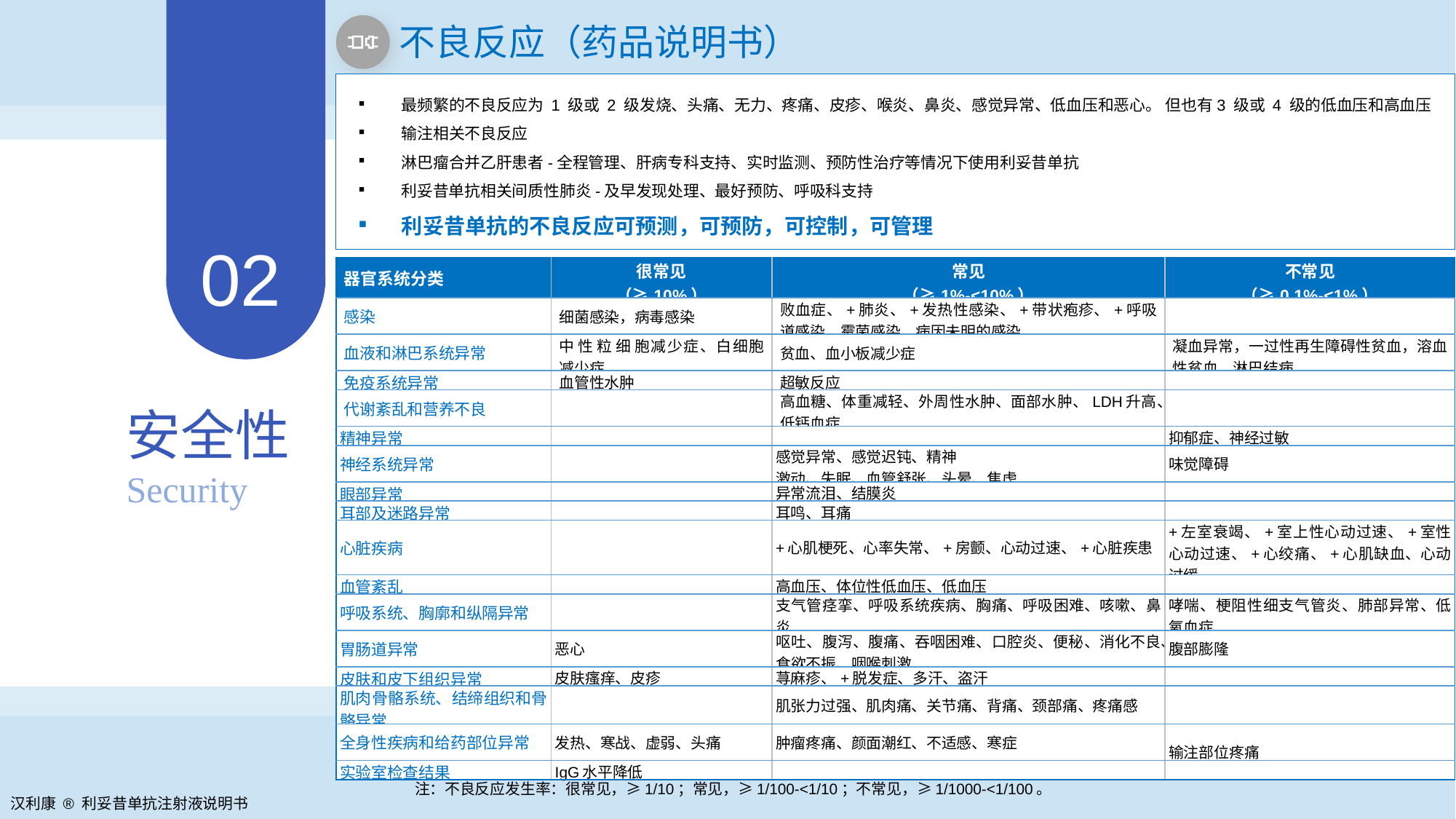

不良反应（药品说明书）

最频繁的不良反应为 1 级或 2 级发烧、头痛、无力、疼痛、皮疹、喉炎、鼻炎、感觉异常、低血压和恶心。 但也有3 级或 4 级的低血压和高血压
输注相关不良反应
淋巴瘤合并乙肝患者-全程管理、肝病专科支持、实时监测、预防性治疗等情况下使用利妥昔单抗
利妥昔单抗相关间质性肺炎-及早发现处理、最好预防、呼吸科支持
利妥昔单抗的不良反应可预测，可预防，可控制，可管理

02
| 器官系统分类 | 很常见 （≥10%） | 常见 （≥1%-<10%） | 不常见 （≥0.1%-<1%） |
| --- | --- | --- | --- |
| 感染 | 细菌感染，病毒感染 | 败血症、+肺炎、+发热性感染、+带状疱疹、+呼吸道感染、霉菌感染、病因未明的感染 |  |
| 血液和淋巴系统异常 | 中性粒细胞减少症、白细胞减少症 | 贫血、血小板减少症 | 凝血异常，一过性再生障碍性贫血，溶血性贫血、淋巴结病 |
| 免疫系统异常 | 血管性水肿 | 超敏反应 |  |
| 代谢紊乱和营养不良 |  | 高血糖、体重减轻、外周性水肿、面部水肿、LDH升高、低钙血症 |  |
| 精神异常 |  |  | 抑郁症、神经过敏 |
| 神经系统异常 |  | 感觉异常、感觉迟钝、精神 激动、失眠、血管舒张、头晕、焦虑 | 味觉障碍 |
| 眼部异常 |  | 异常流泪、结膜炎 |  |
| 耳部及迷路异常 |  | 耳鸣、耳痛 |  |
| 心脏疾病 |  | +心肌梗死、心率失常、+房颤、心动过速、+心脏疾患 | +左室衰竭、+室上性心动过速、+室性心动过速、+心绞痛、+心肌缺血、心动过缓 |
| 血管紊乱 |  | 高血压、体位性低血压、低血压 |  |
| 呼吸系统、胸廓和纵隔异常 |  | 支气管痉挛、呼吸系统疾病、胸痛、呼吸困难、咳嗽、鼻炎 | 哮喘、梗阻性细支气管炎、肺部异常、低氧血症 |
| 胃肠道异常 | 恶心 | 呕吐、腹泻、腹痛、吞咽困难、口腔炎、便秘、消化不良、食欲不振、咽喉刺激 | 腹部膨隆 |
| 皮肤和皮下组织异常 | 皮肤瘙痒、皮疹 | 荨麻疹、+脱发症、多汗、盗汗 |  |
| 肌肉骨骼系统、结缔组织和骨骼异常 |  | 肌张力过强、肌肉痛、关节痛、背痛、颈部痛、疼痛感 |  |
| 全身性疾病和给药部位异常 | 发热、寒战、虚弱、头痛 | 肿瘤疼痛、颜面潮红、不适感、寒症 | 输注部位疼痛 |
| 实验室检查结果 | IgG水平降低 |  |  |
安全性
Security
注：不良反应发生率：很常见，≥1/10；常见，≥1/100-<1/10；不常见，≥1/1000-<1/100。
汉利康 ® 利妥昔单抗注射液说明书